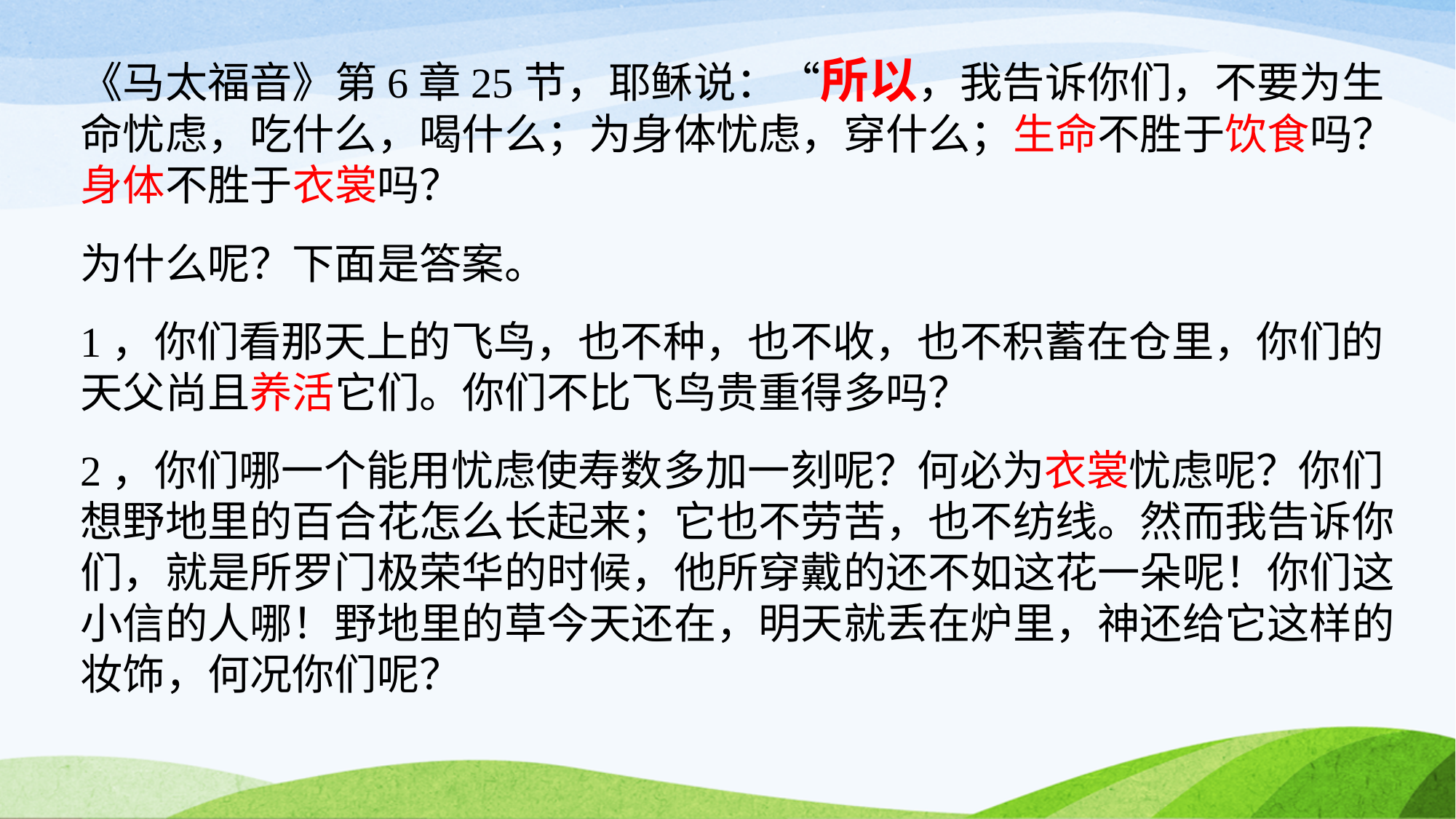

《马太福音》第6章25节，耶稣说：“所以，我告诉你们，不要为生命忧虑，吃什么，喝什么；为身体忧虑，穿什么；生命不胜于饮食吗？身体不胜于衣裳吗？
为什么呢？下面是答案。
1，你们看那天上的飞鸟，也不种，也不收，也不积蓄在仓里，你们的天父尚且养活它们。你们不比飞鸟贵重得多吗？
2，你们哪一个能用忧虑使寿数多加一刻呢？何必为衣裳忧虑呢？你们想野地里的百合花怎么长起来；它也不劳苦，也不纺线。然而我告诉你们，就是所罗门极荣华的时候，他所穿戴的还不如这花一朵呢！你们这小信的人哪！野地里的草今天还在，明天就丢在炉里，神还给它这样的妆饰，何况你们呢？